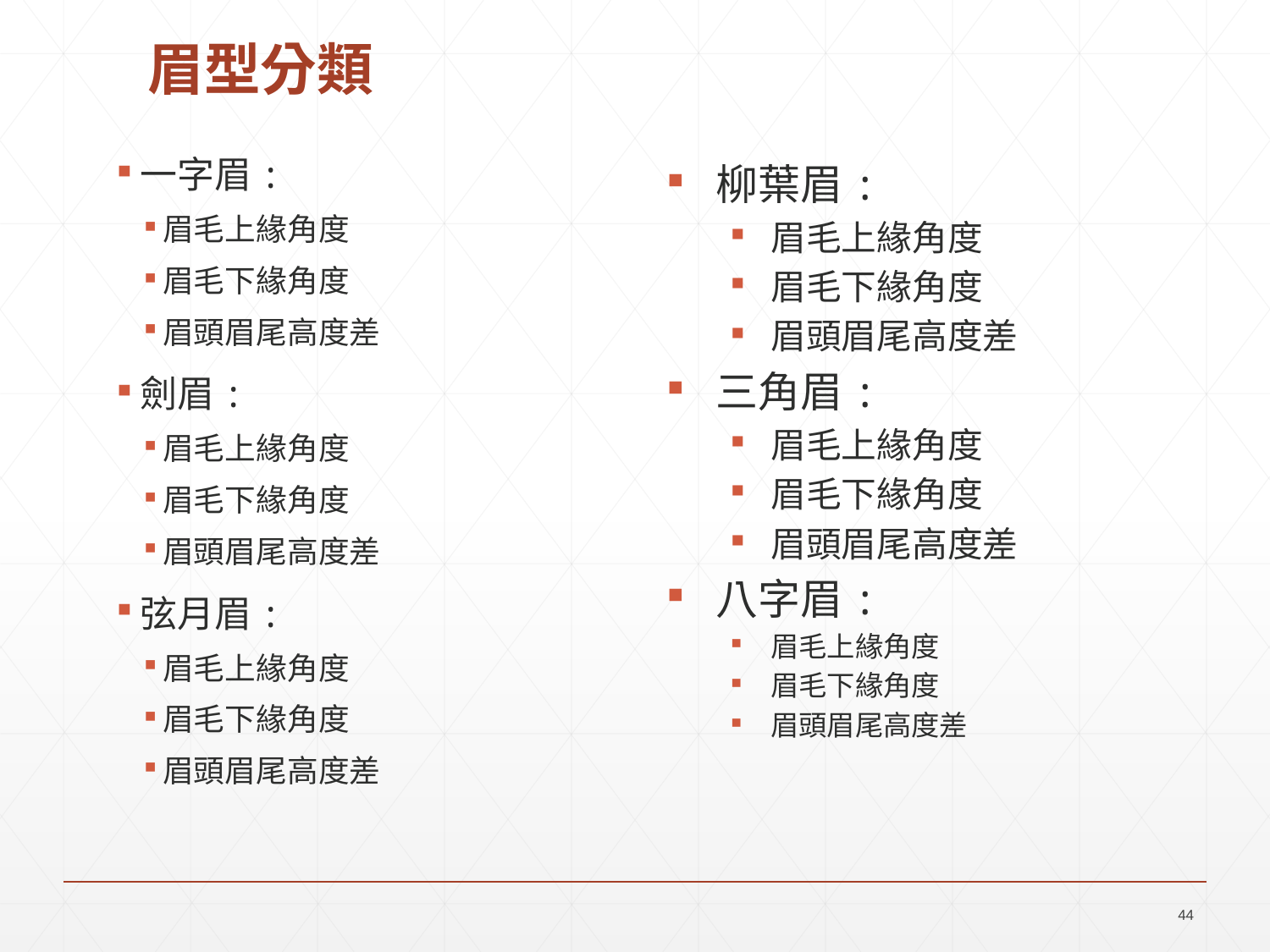

# 眉型分類
一字眉:
眉毛上緣角度
眉毛下緣角度
眉頭眉尾高度差
劍眉:
眉毛上緣角度
眉毛下緣角度
眉頭眉尾高度差
弦月眉:
眉毛上緣角度
眉毛下緣角度
眉頭眉尾高度差

柳葉眉:
眉毛上緣角度
眉毛下緣角度
眉頭眉尾高度差
三角眉:
眉毛上緣角度
眉毛下緣角度
眉頭眉尾高度差
八字眉:
眉毛上緣角度
眉毛下緣角度
眉頭眉尾高度差

44